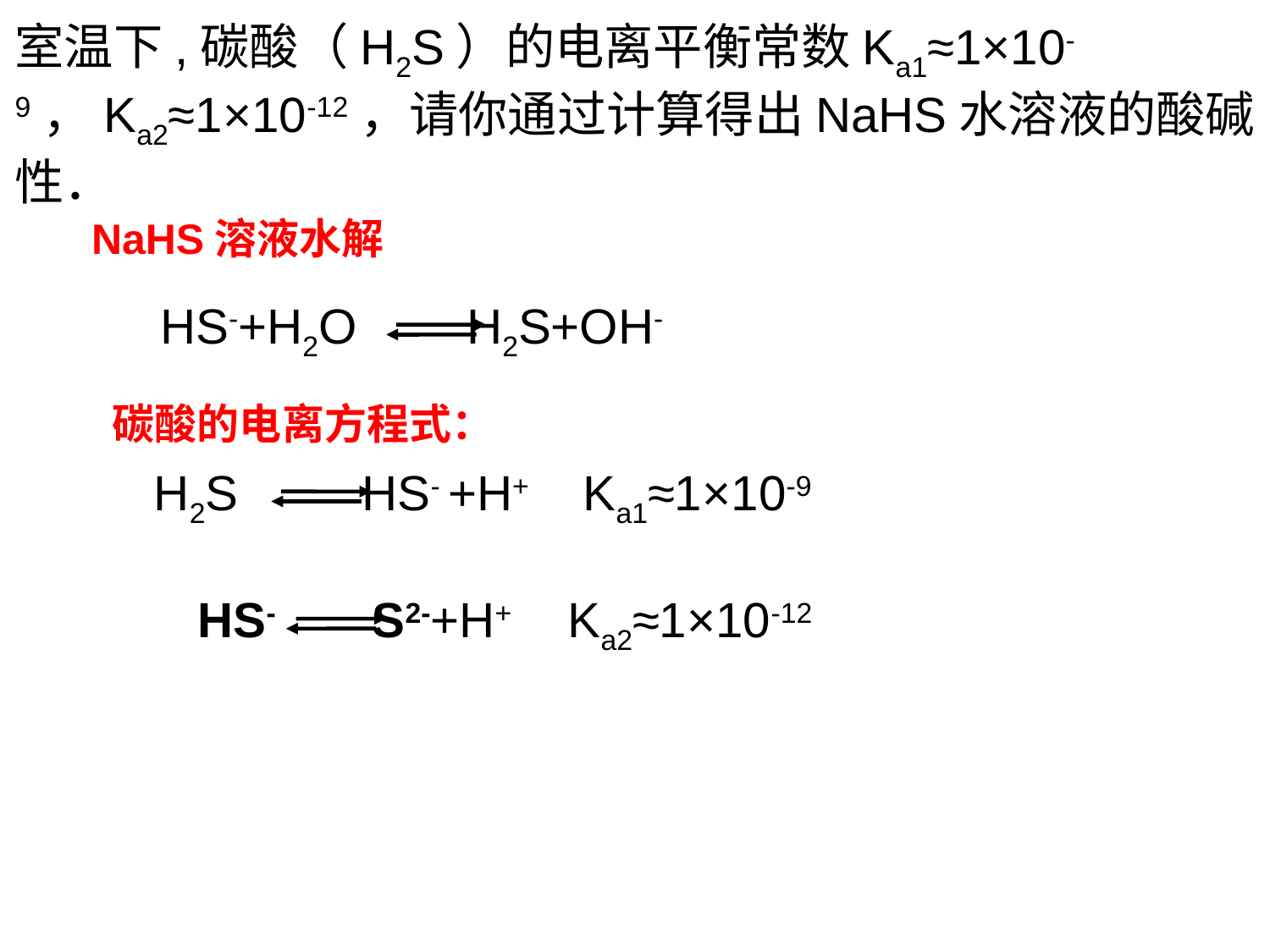

室温下,碳酸（H2S）的电离平衡常数Ka1≈1×10-9，Ka2≈1×10-12，请你通过计算得出NaHS水溶液的酸碱性．
NaHS溶液水解
     HS-+H2O        H2S+OH-

碳酸的电离方程式：
   H2S              HS- +H+      Ka1≈1×10-9

     HS-            S2-+H+       Ka2≈1×10-12